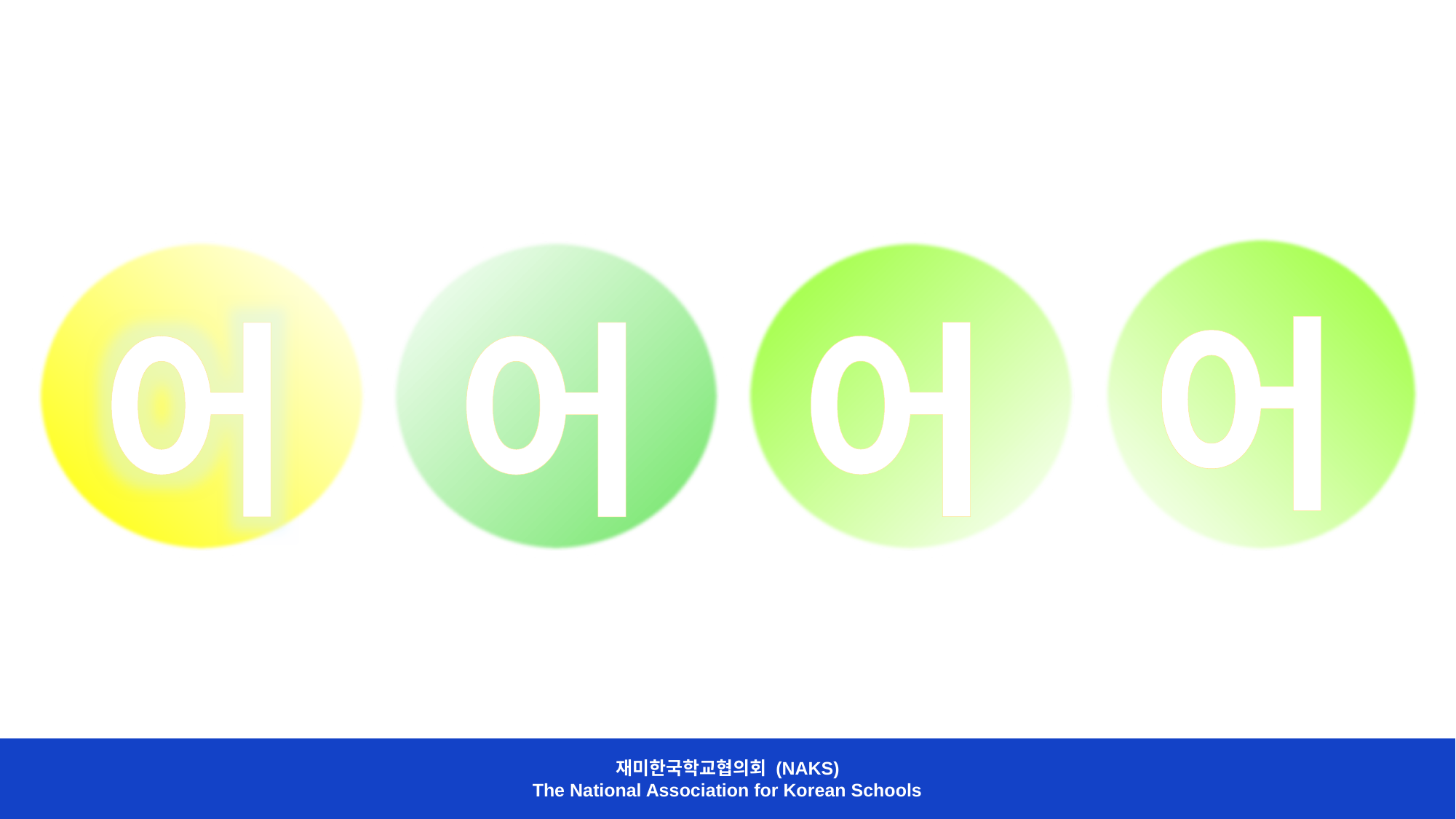

어

어

어

어
재미한국학교협의회 (NAKS)
The National Association for Korean Schools